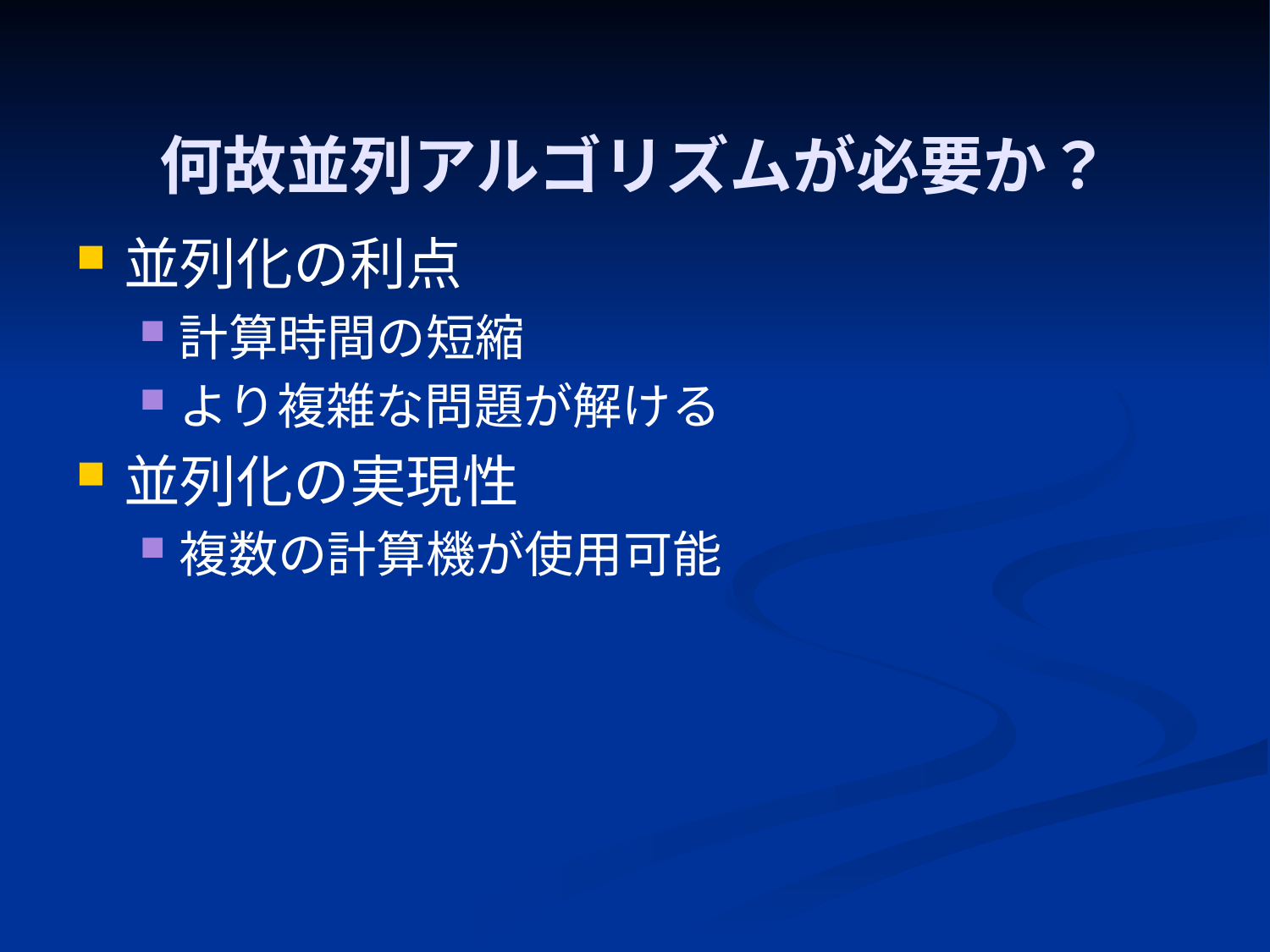

# 何故並列アルゴリズムが必要か？
並列化の利点
計算時間の短縮
より複雑な問題が解ける
並列化の実現性
複数の計算機が使用可能